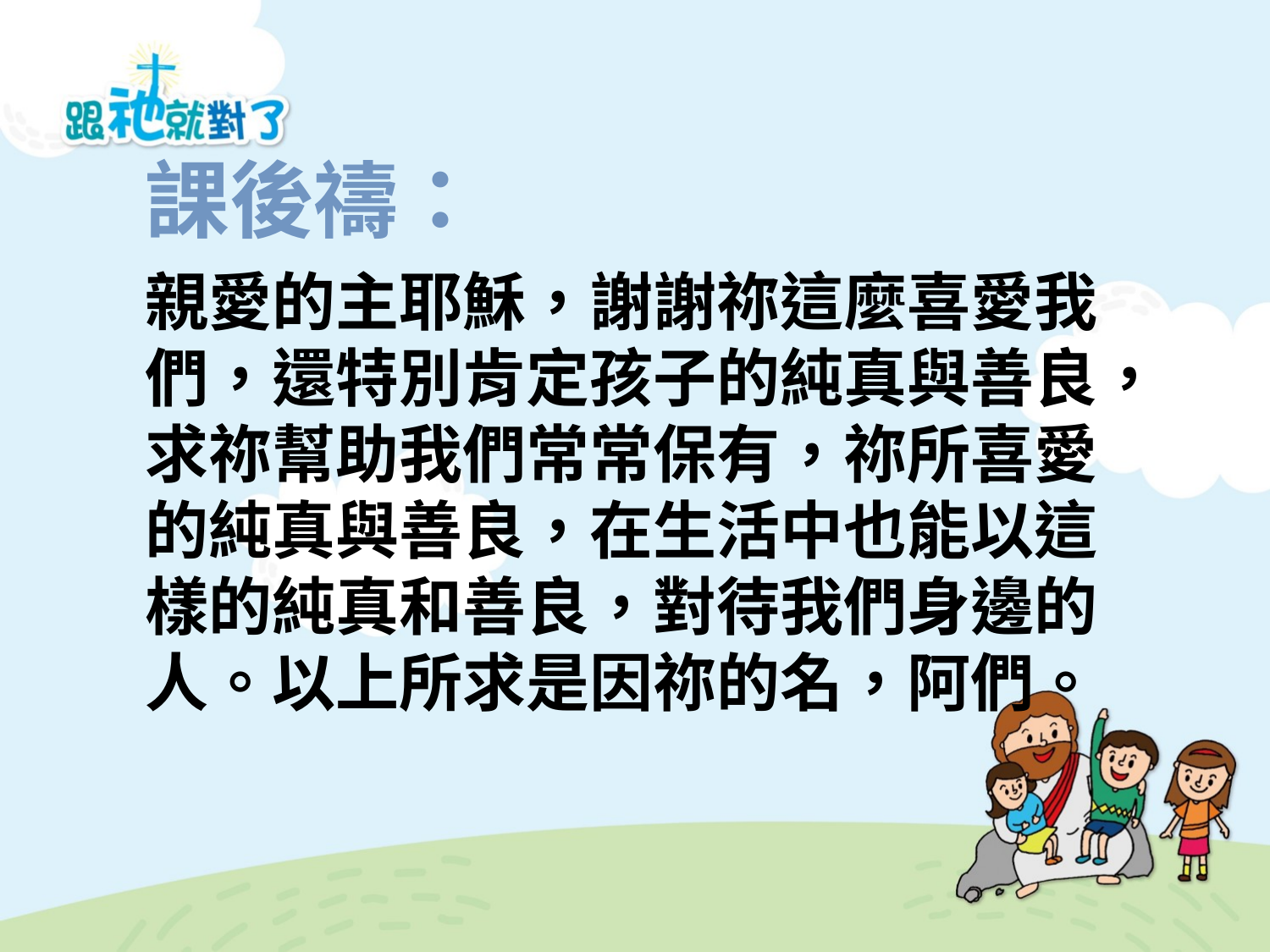

課後禱：
親愛的主耶穌，謝謝祢這麼喜愛我們，還特別肯定孩子的純真與善良，求祢幫助我們常常保有，祢所喜愛的純真與善良，在生活中也能以這樣的純真和善良，對待我們身邊的人。以上所求是因祢的名，阿們。